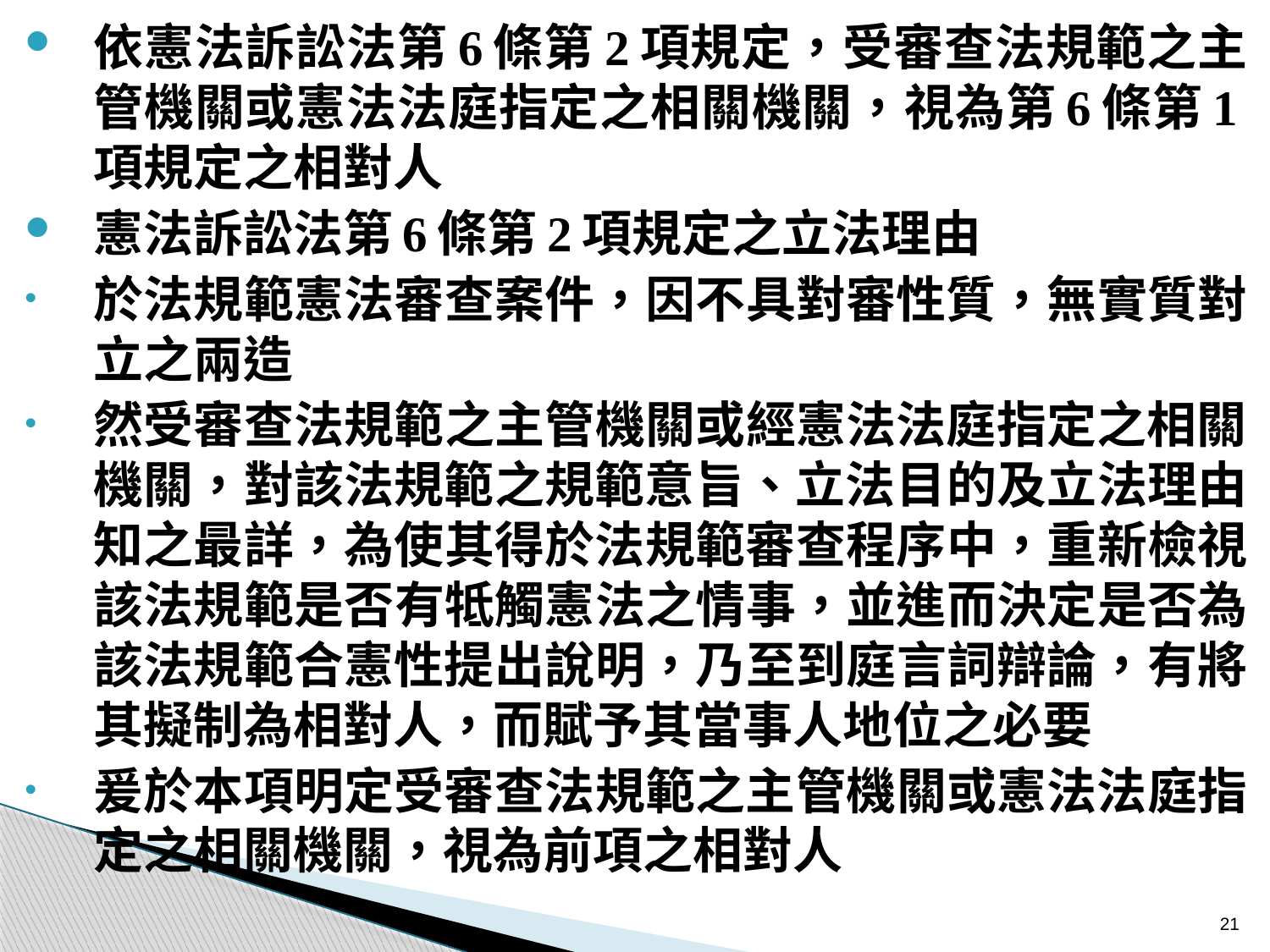

依憲法訴訟法第6條第2項規定，受審查法規範之主管機關或憲法法庭指定之相關機關，視為第6條第1項規定之相對人
憲法訴訟法第6條第2項規定之立法理由
於法規範憲法審查案件，因不具對審性質，無實質對立之兩造
然受審查法規範之主管機關或經憲法法庭指定之相關機關，對該法規範之規範意旨、立法目的及立法理由知之最詳，為使其得於法規範審查程序中，重新檢視該法規範是否有牴觸憲法之情事，並進而決定是否為該法規範合憲性提出說明，乃至到庭言詞辯論，有將其擬制為相對人，而賦予其當事人地位之必要
爰於本項明定受審查法規範之主管機關或憲法法庭指定之相關機關，視為前項之相對人

21